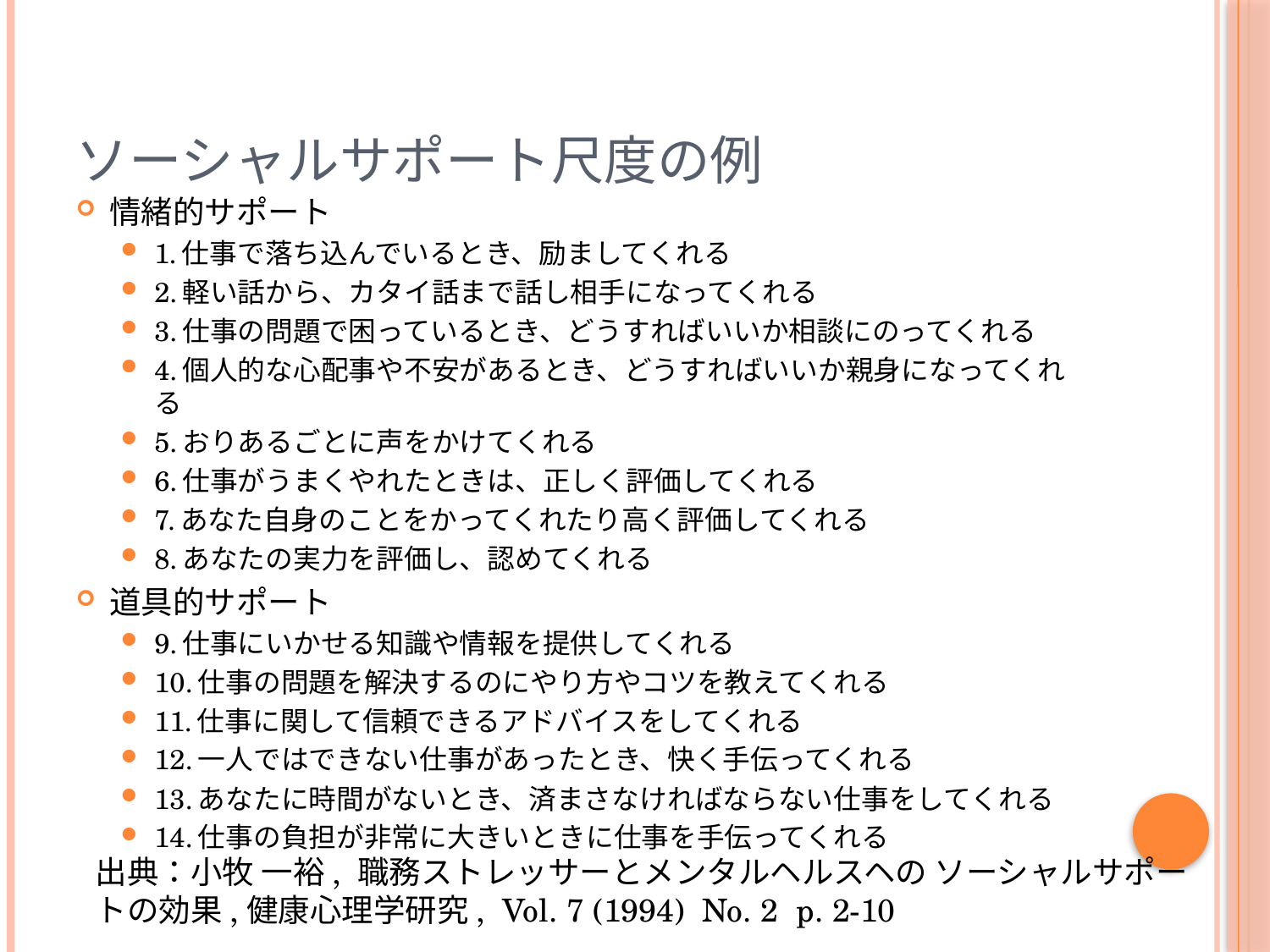

# ソーシャルサポート尺度の例
情緒的サポート
1.仕事で落ち込んでいるとき、励ましてくれる
2.軽い話から、カタイ話まで話し相手になってくれる
3.仕事の問題で困っているとき、どうすればいいか相談にのってくれる
4.個人的な心配事や不安があるとき、どうすればいいか親身になってくれる
5.おりあるごとに声をかけてくれる
6.仕事がうまくやれたときは、正しく評価してくれる
7.あなた自身のことをかってくれたり高く評価してくれる
8.あなたの実力を評価し、認めてくれる
道具的サポート
9.仕事にいかせる知識や情報を提供してくれる
10.仕事の問題を解決するのにやり方やコツを教えてくれる
11.仕事に関して信頼できるアドバイスをしてくれる
12.一人ではできない仕事があったとき、快く手伝ってくれる
13.あなたに時間がないとき、済まさなければならない仕事をしてくれる
14.仕事の負担が非常に大きいときに仕事を手伝ってくれる
出典：小牧 一裕, 職務ストレッサーとメンタルヘルスヘの ソーシャルサポートの効果,健康心理学研究,  Vol. 7 (1994)  No. 2  p. 2-10